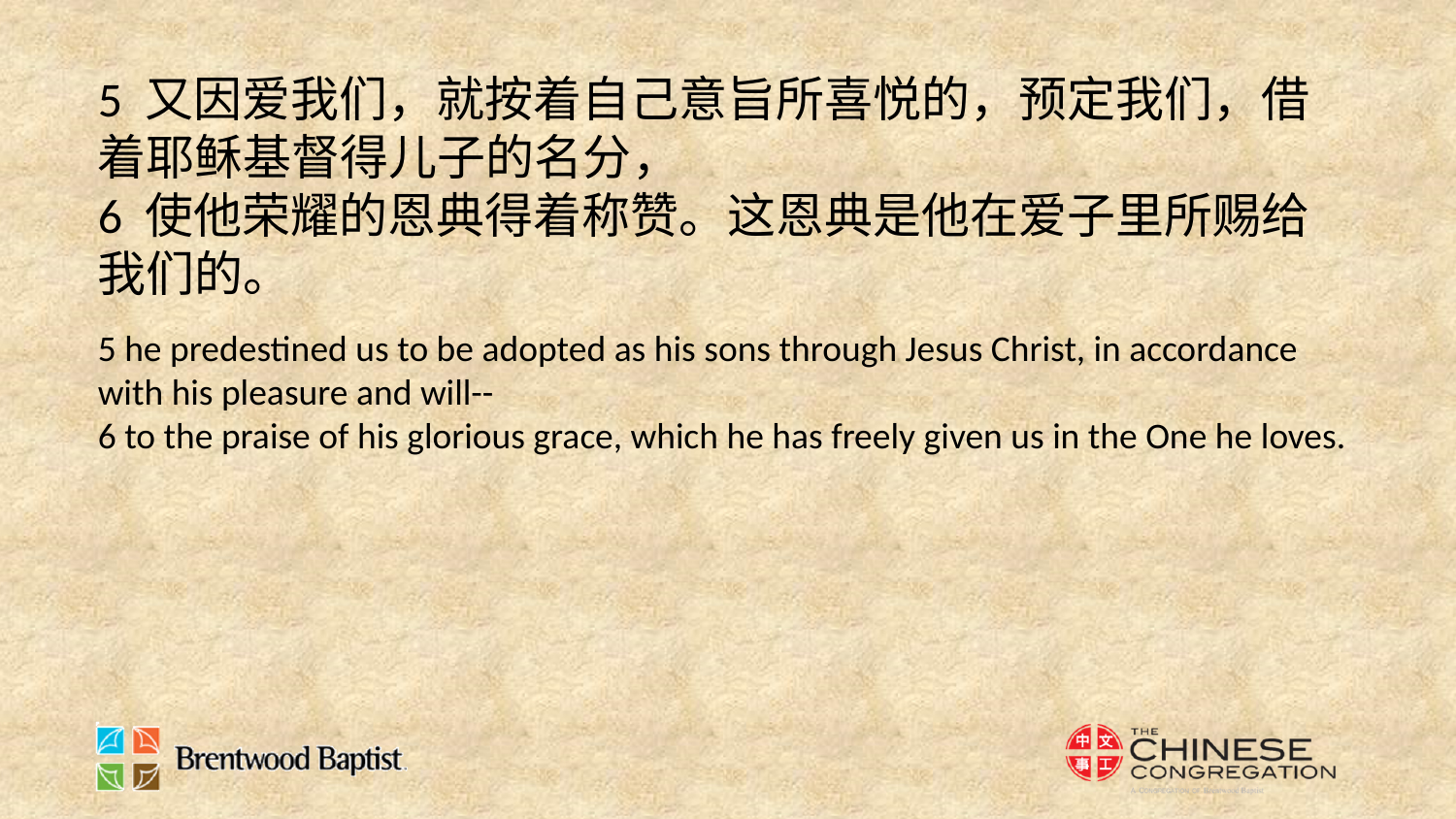

5 又因爱我们，就按着自己意旨所喜悦的，预定我们，借着耶稣基督得儿子的名分，
6 使他荣耀的恩典得着称赞。这恩典是他在爱子里所赐给我们的。

5 he predestined us to be adopted as his sons through Jesus Christ, in accordance with his pleasure and will--
6 to the praise of his glorious grace, which he has freely given us in the One he loves.